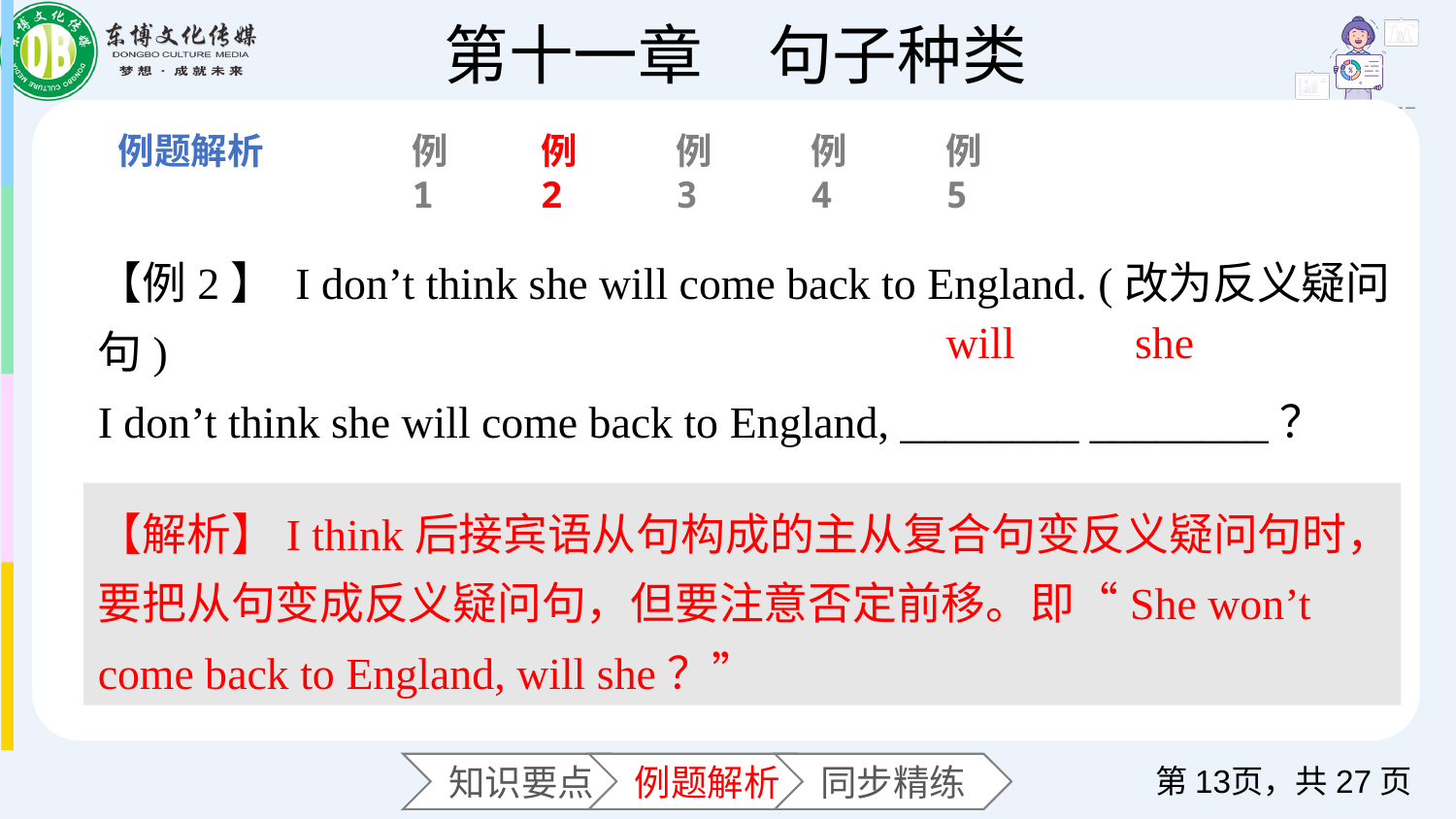

例1
例2
例3
例4
例5
【例2】 I don’t think she will come back to England. (改为反义疑问句)
I don’t think she will come back to England, ________ ________？

will
she

【解析】I think后接宾语从句构成的主从复合句变反义疑问句时，要把从句变成反义疑问句，但要注意否定前移。即“She won’t come back to England, will she？”